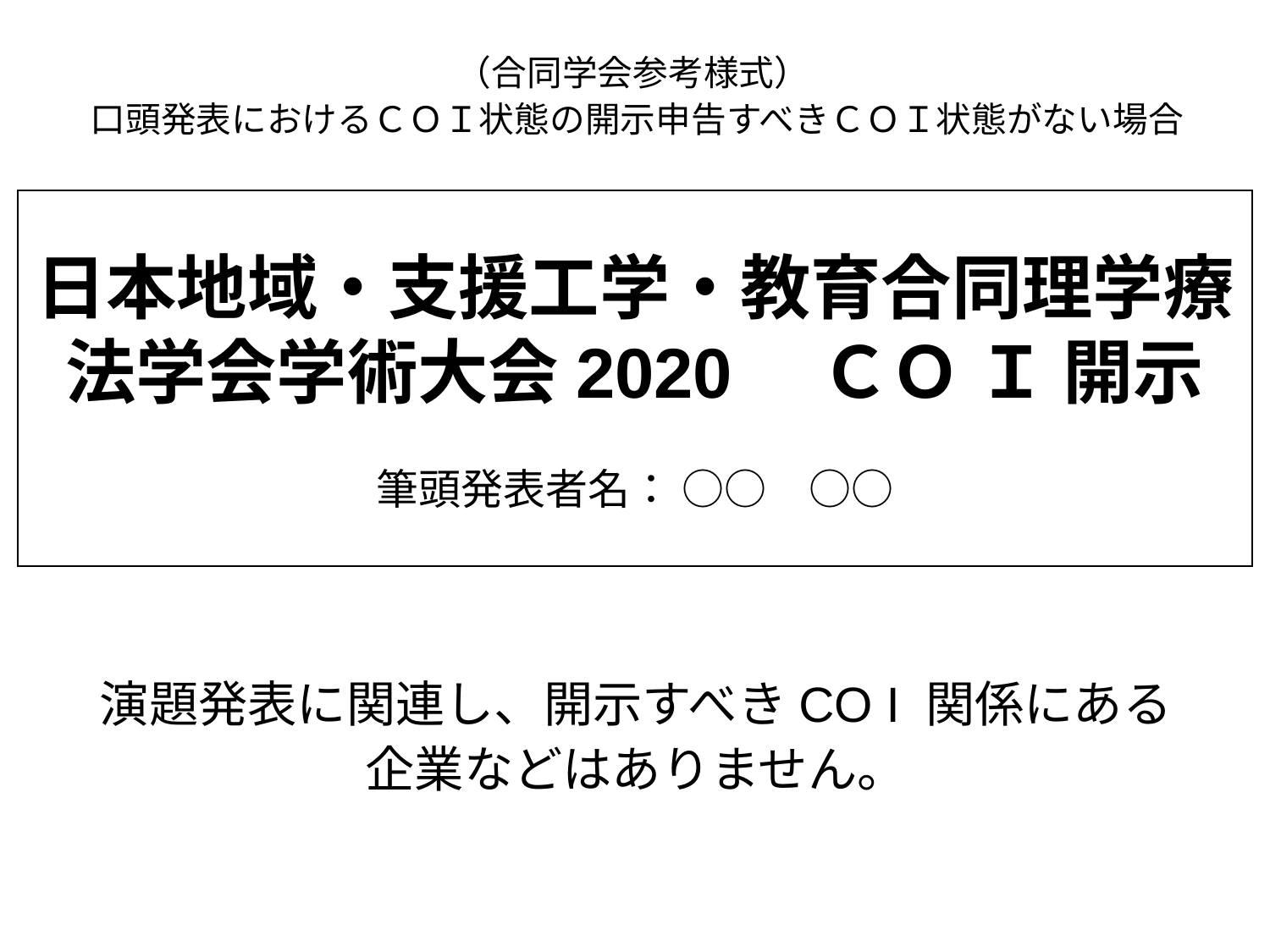

（合同学会参考様式）
口頭発表におけるＣＯＩ状態の開示申告すべきＣＯＩ状態がない場合
# 日本地域・支援工学・教育合同理学療法学会学術大会2020　ＣＯ Ｉ 開示 　 筆頭発表者名： ○○　○○
演題発表に関連し、開示すべきCO I 関係にある
企業などはありません。